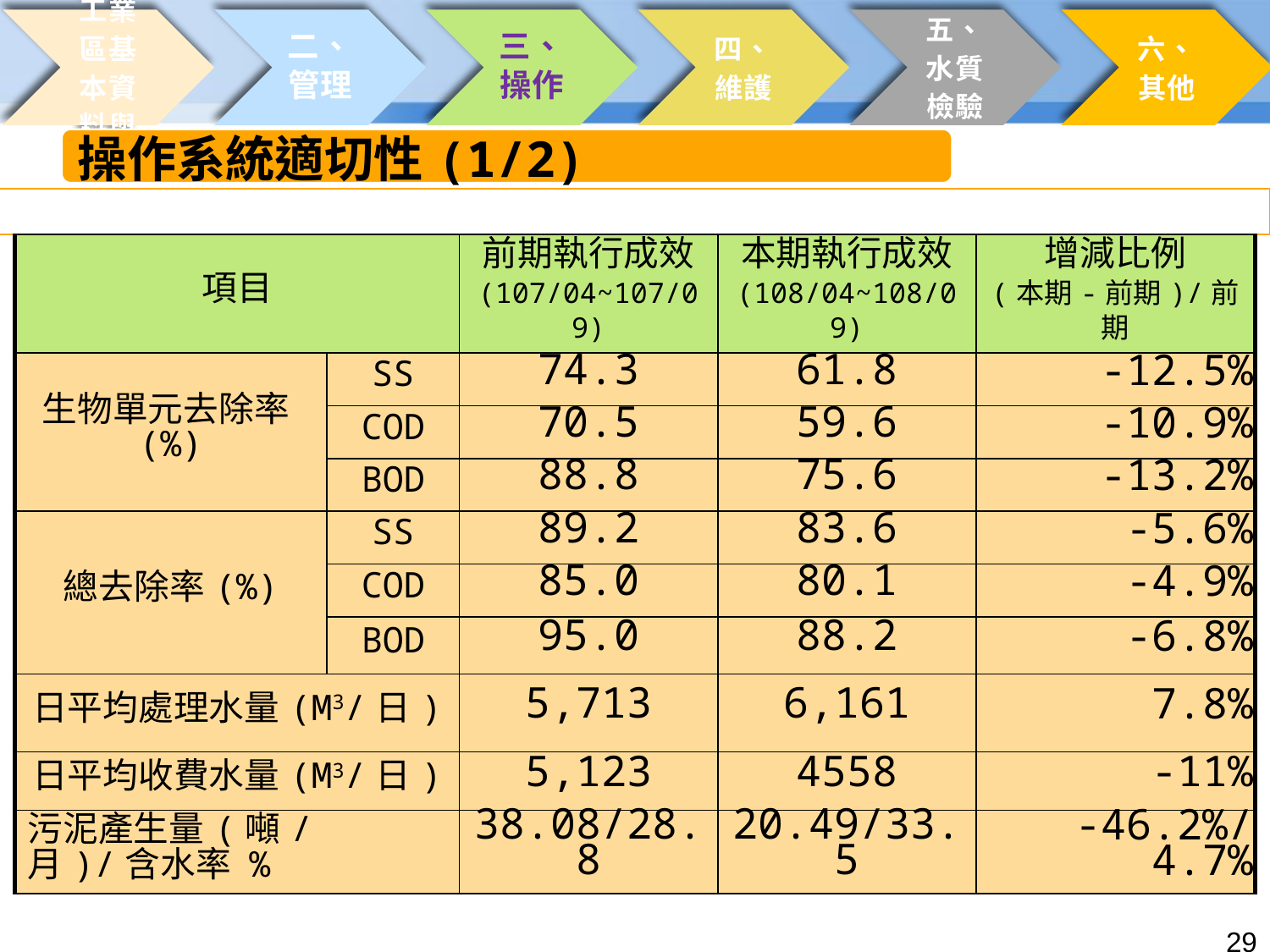

二、管理
三、操作
四、維護
五、水質檢驗
六、其他
操作系統適切性(1/2)
| 項目 |  | 前期執行成效 (107/04~107/09) | 本期執行成效 (108/04~108/09) | 增減比例 (本期-前期)/前期 |
| --- | --- | --- | --- | --- |
| 生物單元去除率(%) | SS | 74.3 | 61.8 | -12.5% |
|  | COD | 70.5 | 59.6 | -10.9% |
|  | BOD | 88.8 | 75.6 | -13.2% |
| 總去除率(%) | SS | 89.2 | 83.6 | -5.6% |
|  | COD | 85.0 | 80.1 | -4.9% |
|  | BOD | 95.0 | 88.2 | -6.8% |
| 日平均處理水量(M3/日) |  | 5,713 | 6,161 | 7.8% |
| 日平均收費水量(M3/日) |  | 5,123 | 4558 | -11% |
| 污泥產生量(噸/月)/含水率 % |  | 38.08/28.8 | 20.49/33.5 | -46.2%/4.7% |